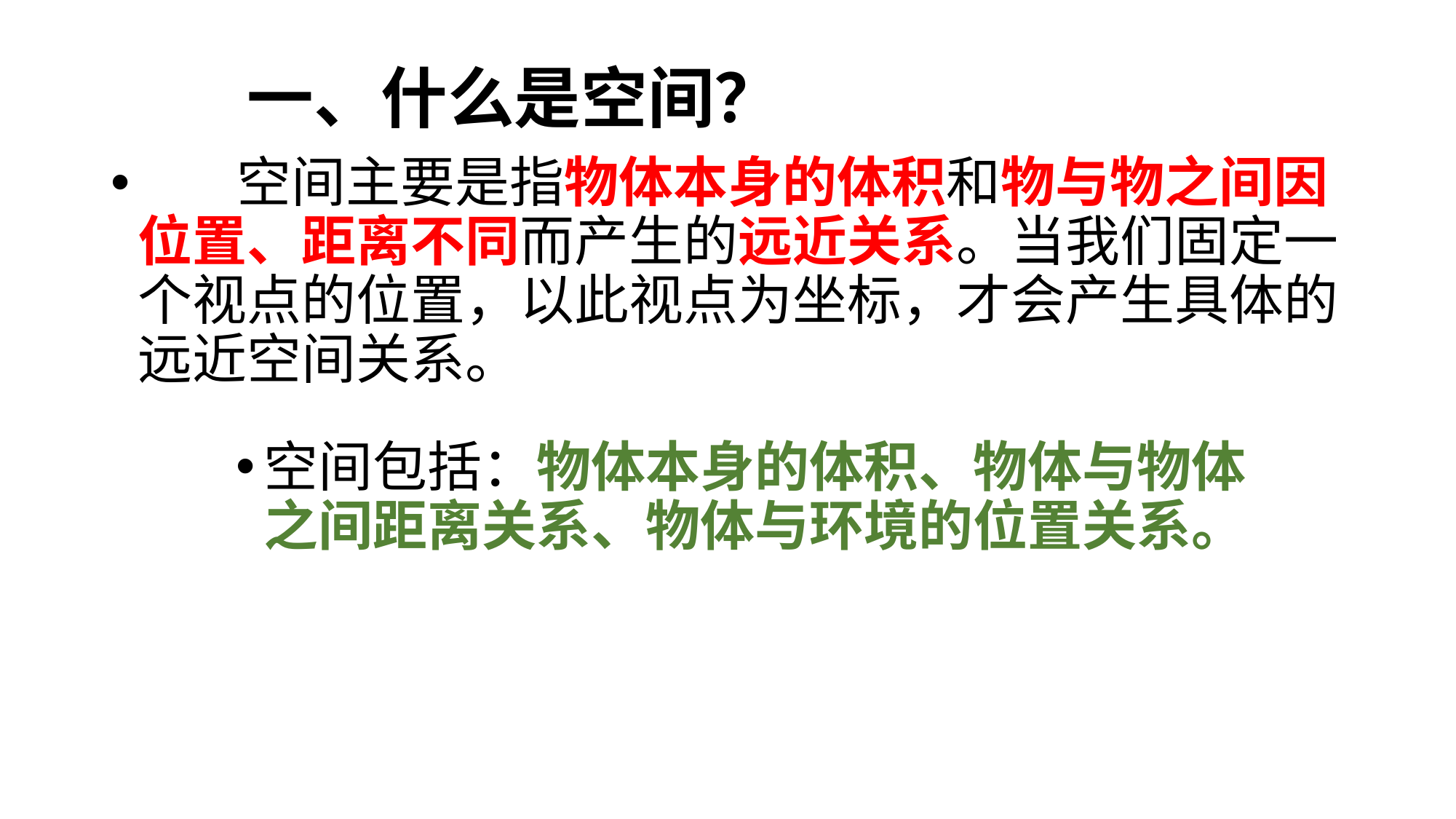

# 一、什么是空间？
       空间主要是指物体本身的体积和物与物之间因位置、距离不同而产生的远近关系。当我们固定一个视点的位置，以此视点为坐标，才会产生具体的远近空间关系。

空间包括：物体本身的体积、物体与物体之间距离关系、物体与环境的位置关系。